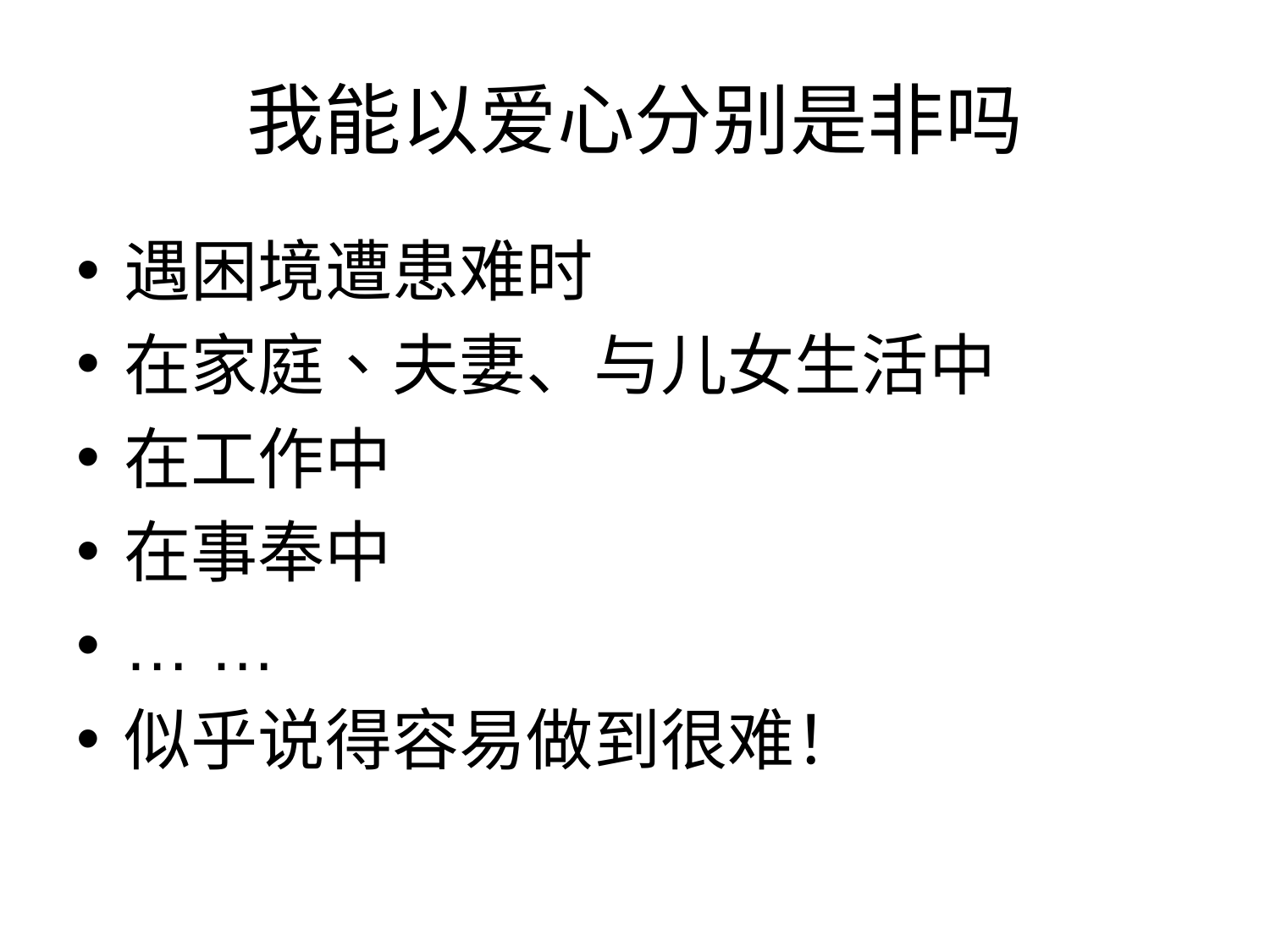

# 我能以爱心分别是非吗
遇困境遭患难时
在家庭、夫妻、与儿女生活中
在工作中
在事奉中
… …
似乎说得容易做到很难！